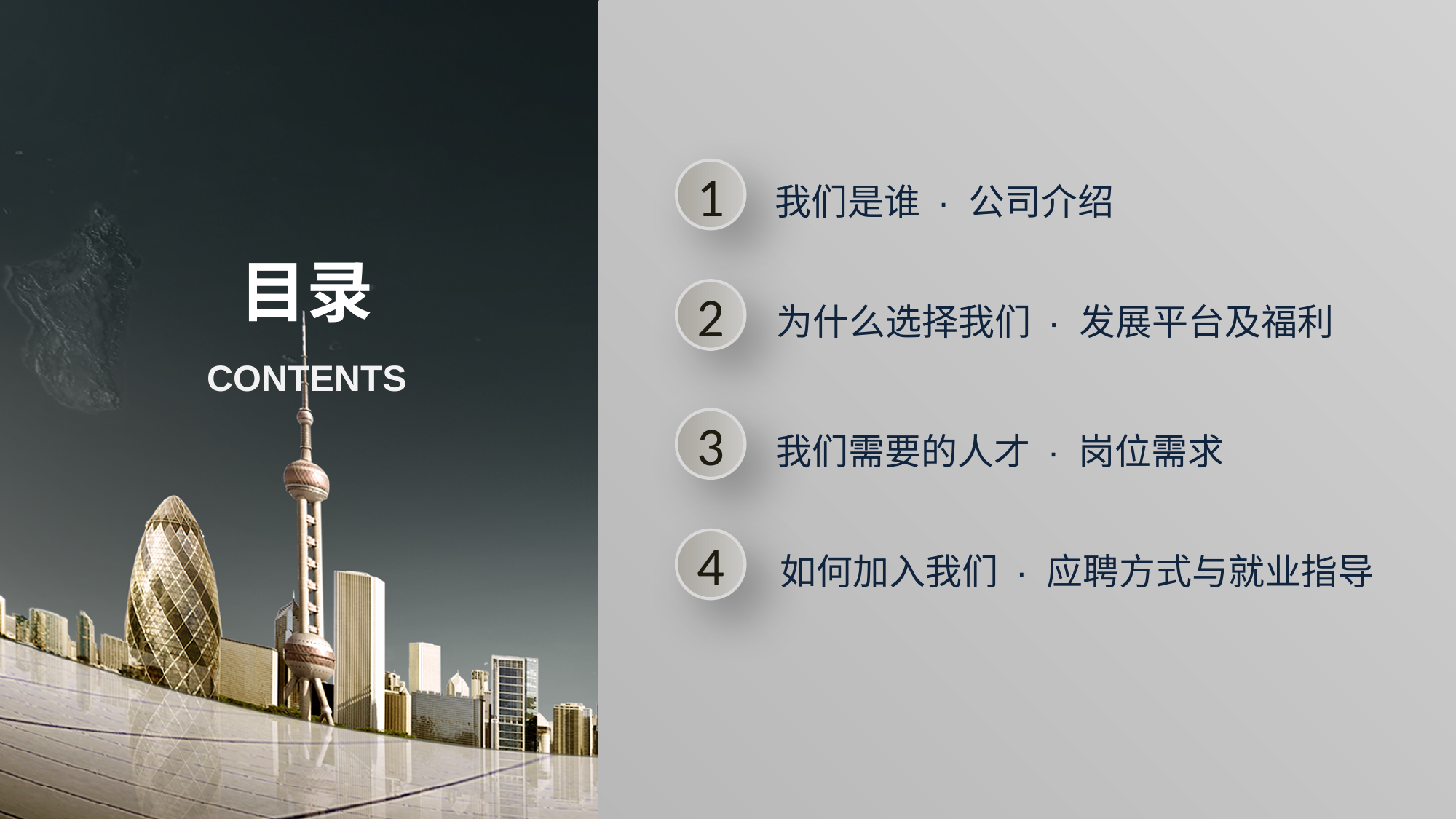

我们是谁 · 公司介绍
1
目录
为什么选择我们 · 发展平台及福利
2
CONTENTS
我们需要的人才 · 岗位需求
3
如何加入我们 · 应聘方式与就业指导
4